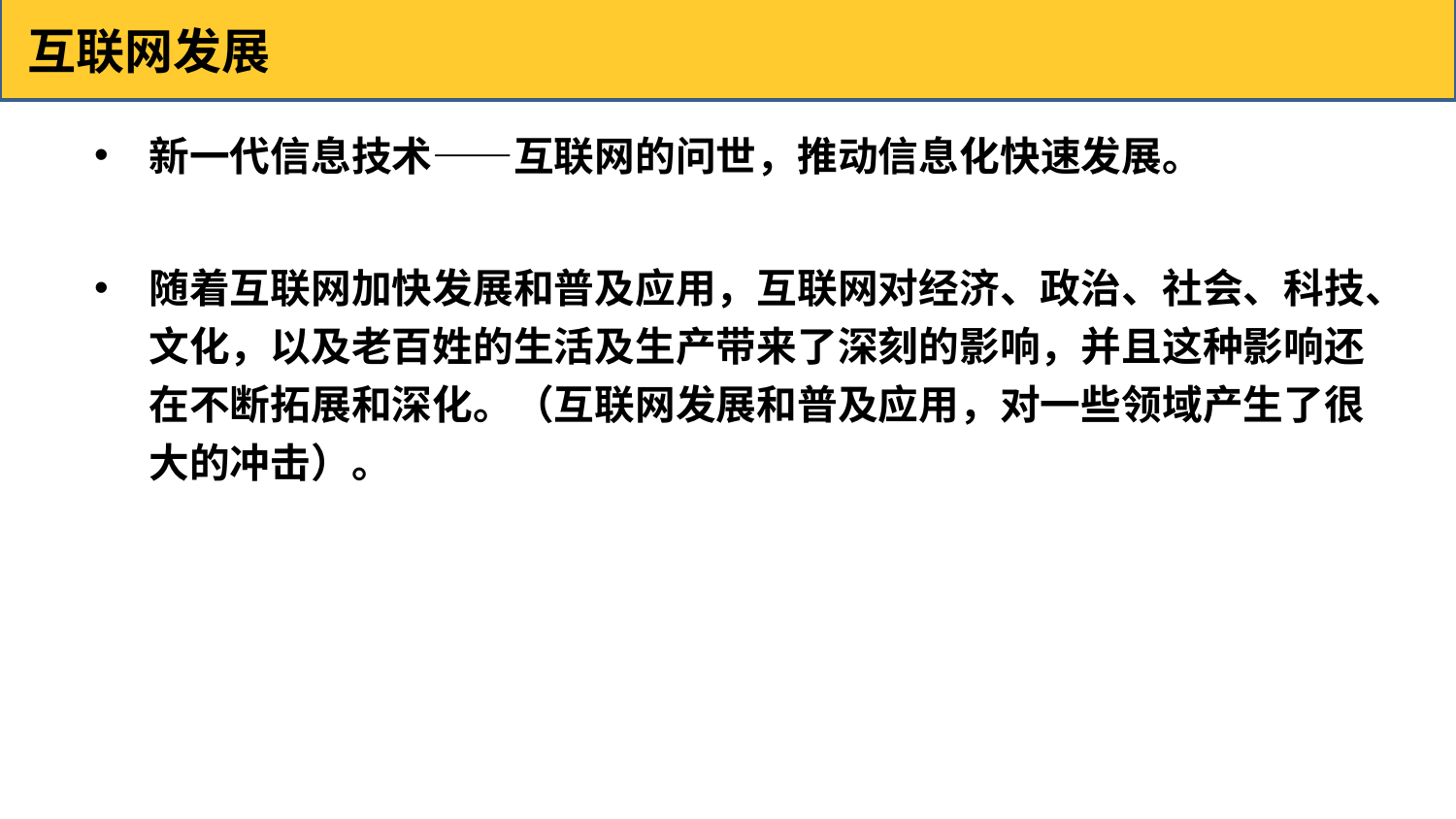

互联网发展

新一代信息技术——互联网的问世，推动信息化快速发展。

随着互联网加快发展和普及应用，互联网对经济、政治、社会、科技、文化，以及老百姓的生活及生产带来了深刻的影响，并且这种影响还在不断拓展和深化。（互联网发展和普及应用，对一些领域产生了很大的冲击）。

5